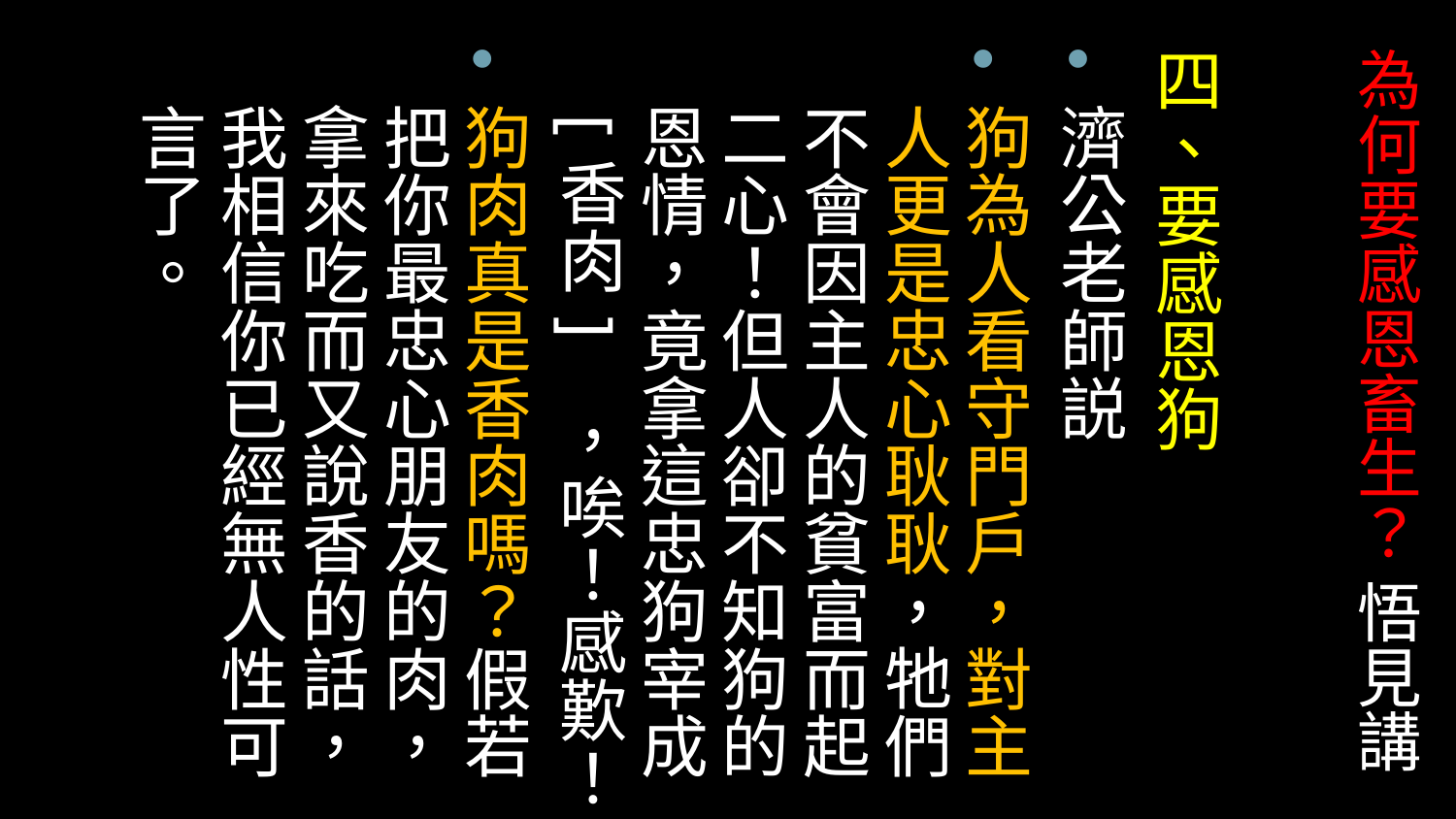

四、要感恩狗
濟公老師説
狗為人看守門戶，對主人更是忠心耿耿，牠們不會因主人的貧富而起二心！但人卻不知狗的恩情，竟拿這忠狗宰成 [香肉] ，唉！感歎！
狗肉真是香肉嗎？假若把你最忠心朋友的肉，拿來吃而又說香的話，我相信你已經無人性可言了。

# 為何要感恩畜生？ 悟見講